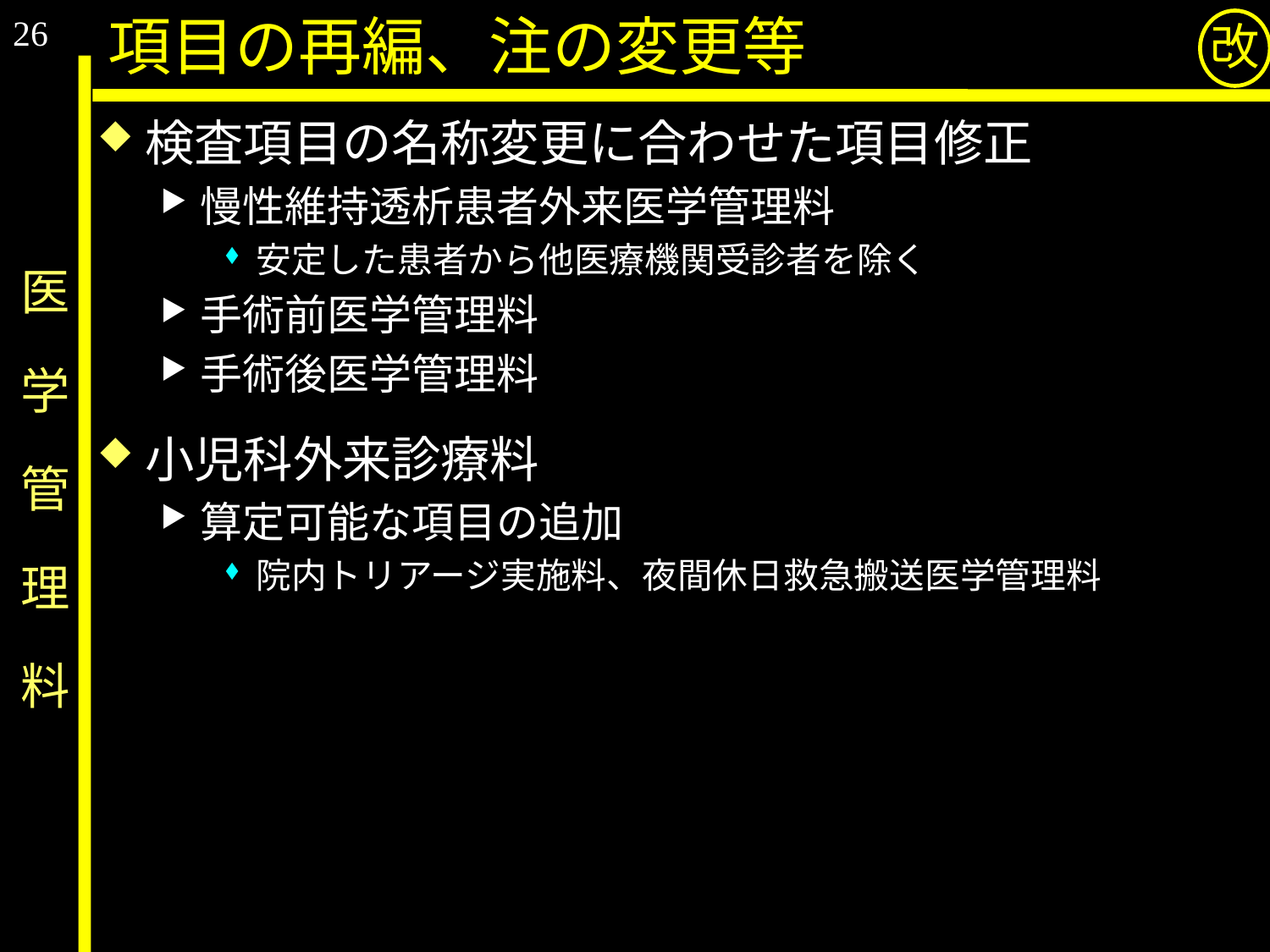

26
項目の再編、注の変更等
改

検査項目の名称変更に合わせた項目修正
慢性維持透析患者外来医学管理料
安定した患者から他医療機関受診者を除く
手術前医学管理料
手術後医学管理料

小児科外来診療料
算定可能な項目の追加
院内トリアージ実施料、夜間休日救急搬送医学管理料

# 医　学　管　理　料